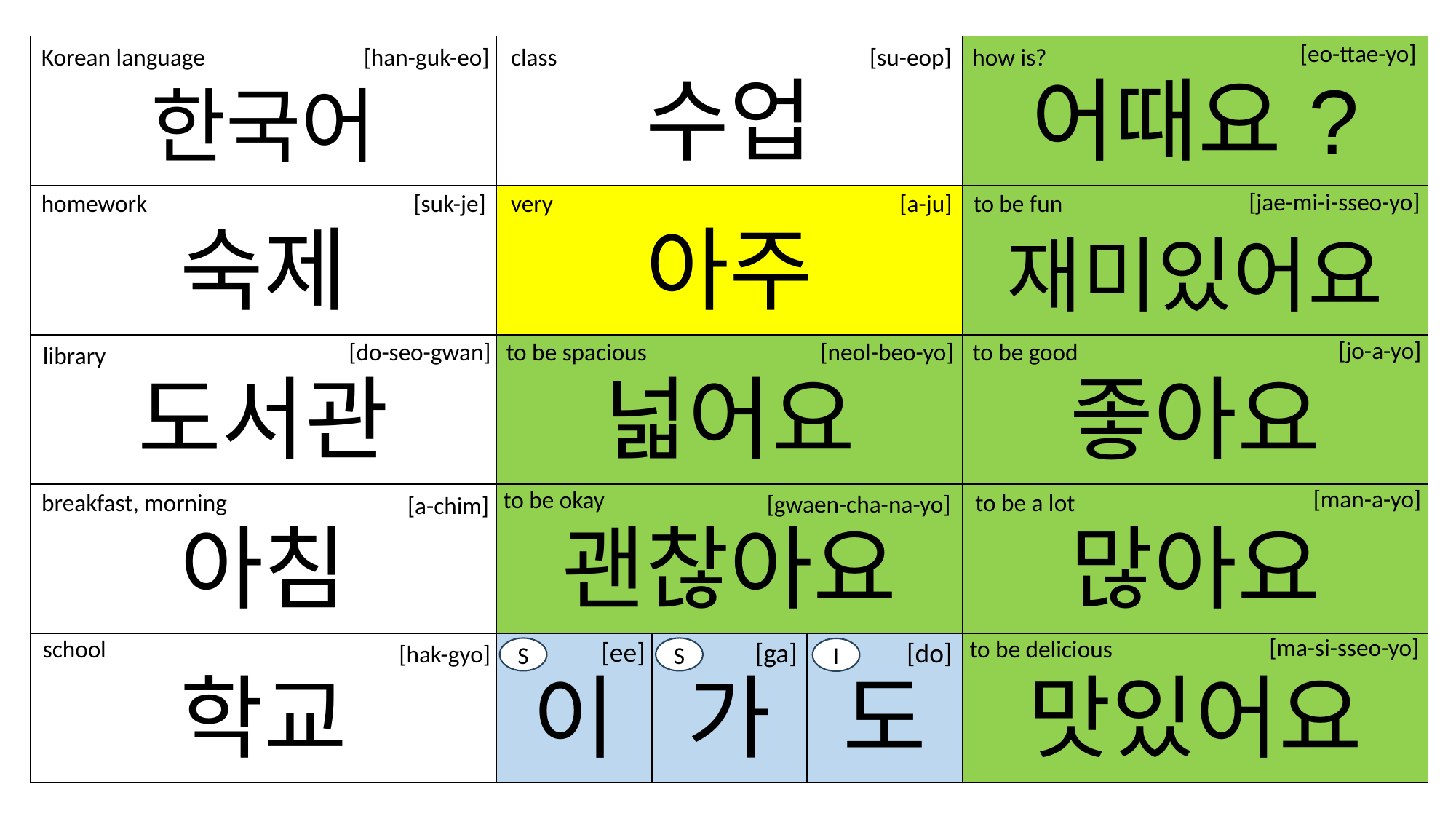

[eo-ttae-yo]
Korean language
| 한국어 | 수업 |  |  | 어때요? |
| --- | --- | --- | --- | --- |
| 숙제 | 아주 |  |  | 재미있어요 |
| 도서관 | 넓어요 |  |  | 좋아요 |
| 아침 | 괜찮아요 |  |  | 많아요 |
| 학교 | 이 | 가 | 도 | 맛있어요 |
[han-guk-eo]
class
[su-eop]
how is?
[jae-mi-i-sseo-yo]
homework
[suk-je]
[a-ju]
to be fun
very
[jo-a-yo]
[do-seo-gwan]
to be spacious
[neol-beo-yo]
to be good
library
[man-a-yo]
to be okay
breakfast, morning
to be a lot
[gwaen-cha-na-yo]
[a-chim]
[ma-si-sseo-yo]
school
to be delicious
[ee]
[ga]
[do]
[hak-gyo]
S
S
I